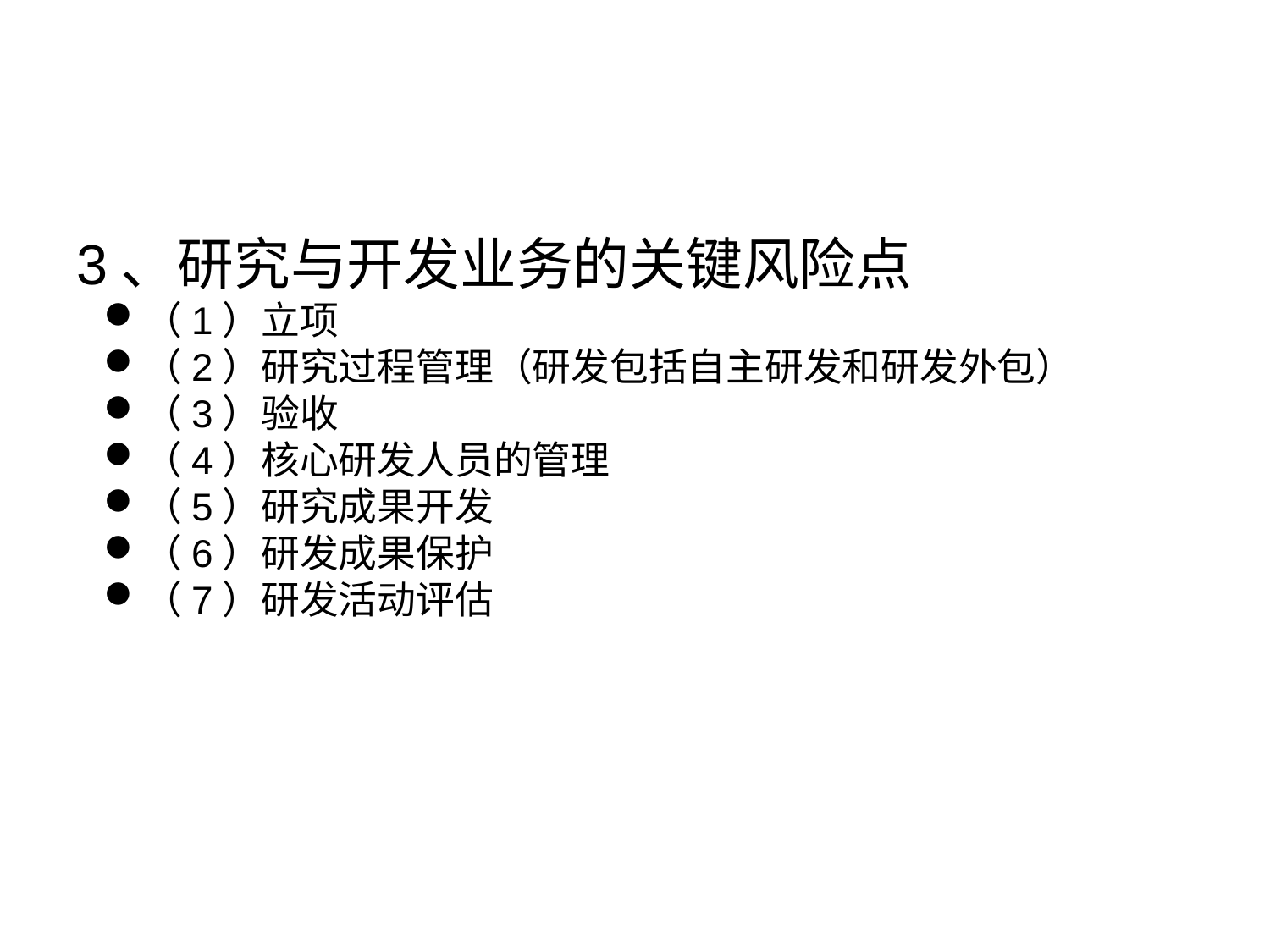

3、研究与开发业务的关键风险点
（1）立项
（2）研究过程管理（研发包括自主研发和研发外包）
（3）验收
（4）核心研发人员的管理
（5）研究成果开发
（6）研发成果保护
（7）研发活动评估